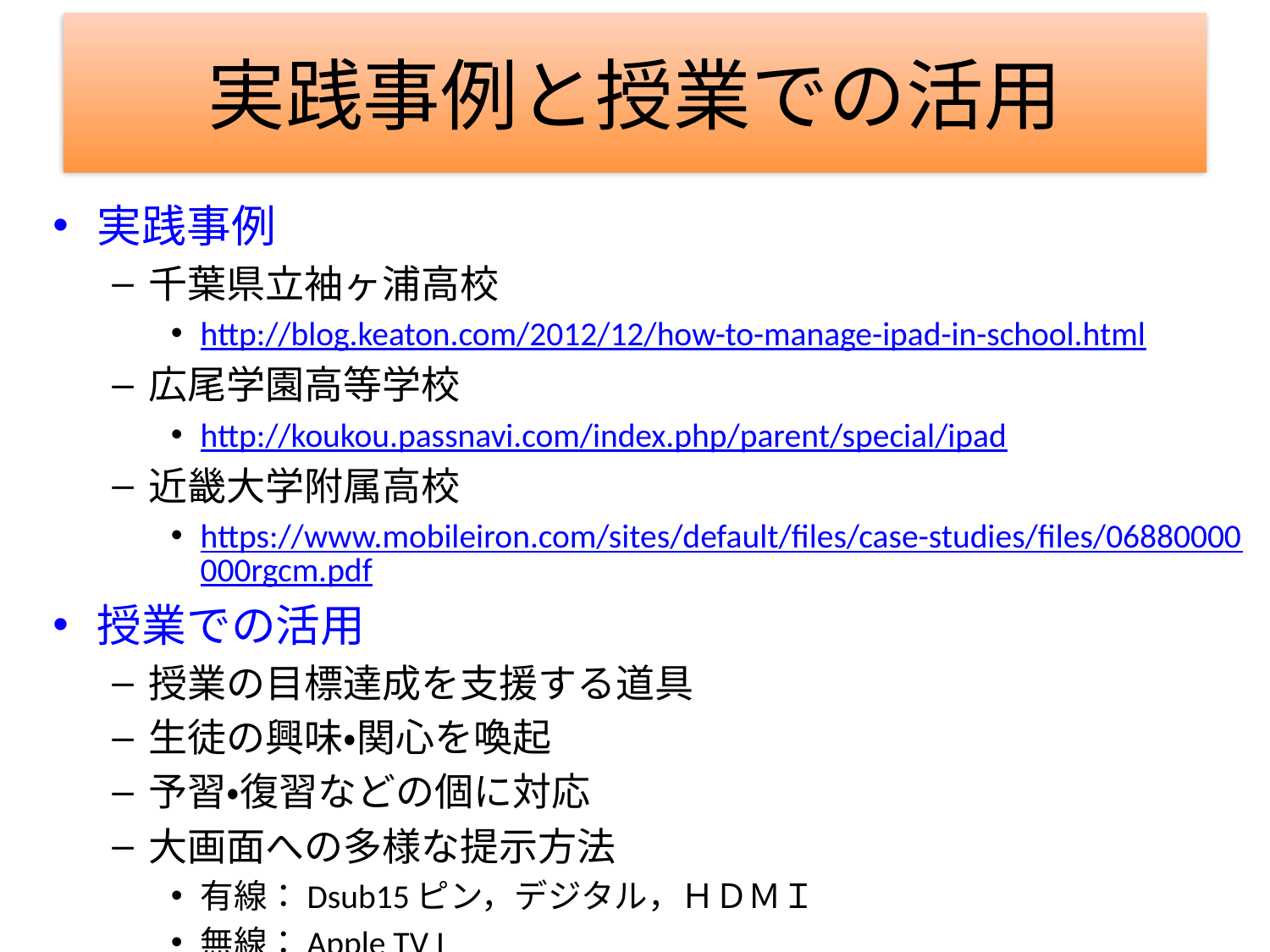

# 実践事例と授業での活用
実践事例
千葉県立袖ヶ浦高校
http://blog.keaton.com/2012/12/how-to-manage-ipad-in-school.html
広尾学園高等学校
http://koukou.passnavi.com/index.php/parent/special/ipad
近畿大学附属高校
https://www.mobileiron.com/sites/default/files/case-studies/files/06880000000rgcm.pdf
授業での活用
授業の目標達成を支援する道具
生徒の興味・関心を喚起
予習・復習などの個に対応
大画面への多様な提示方法
有線：Dsub15ピン，デジタル，ＨＤＭＩ
無線：Apple TV I